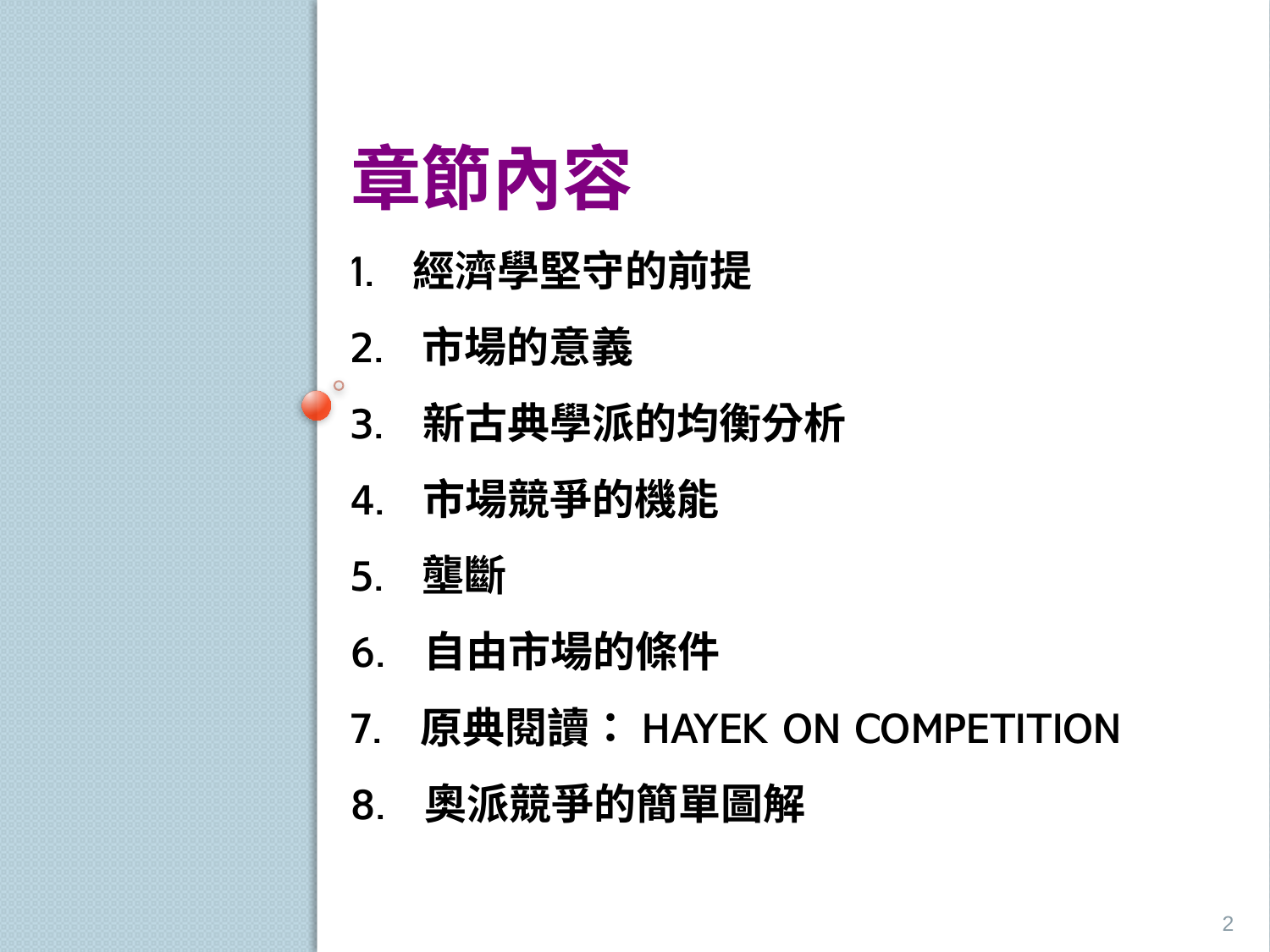

# 章節內容 1.  經濟學堅守的前提 2.  市場的意義 3.  新古典學派的均衡分析 4.  市場競爭的機能 5.  壟斷 6.  自由市場的條件 7.  原典閱讀：Hayek on Competition 8.  奧派競爭的簡單圖解
2